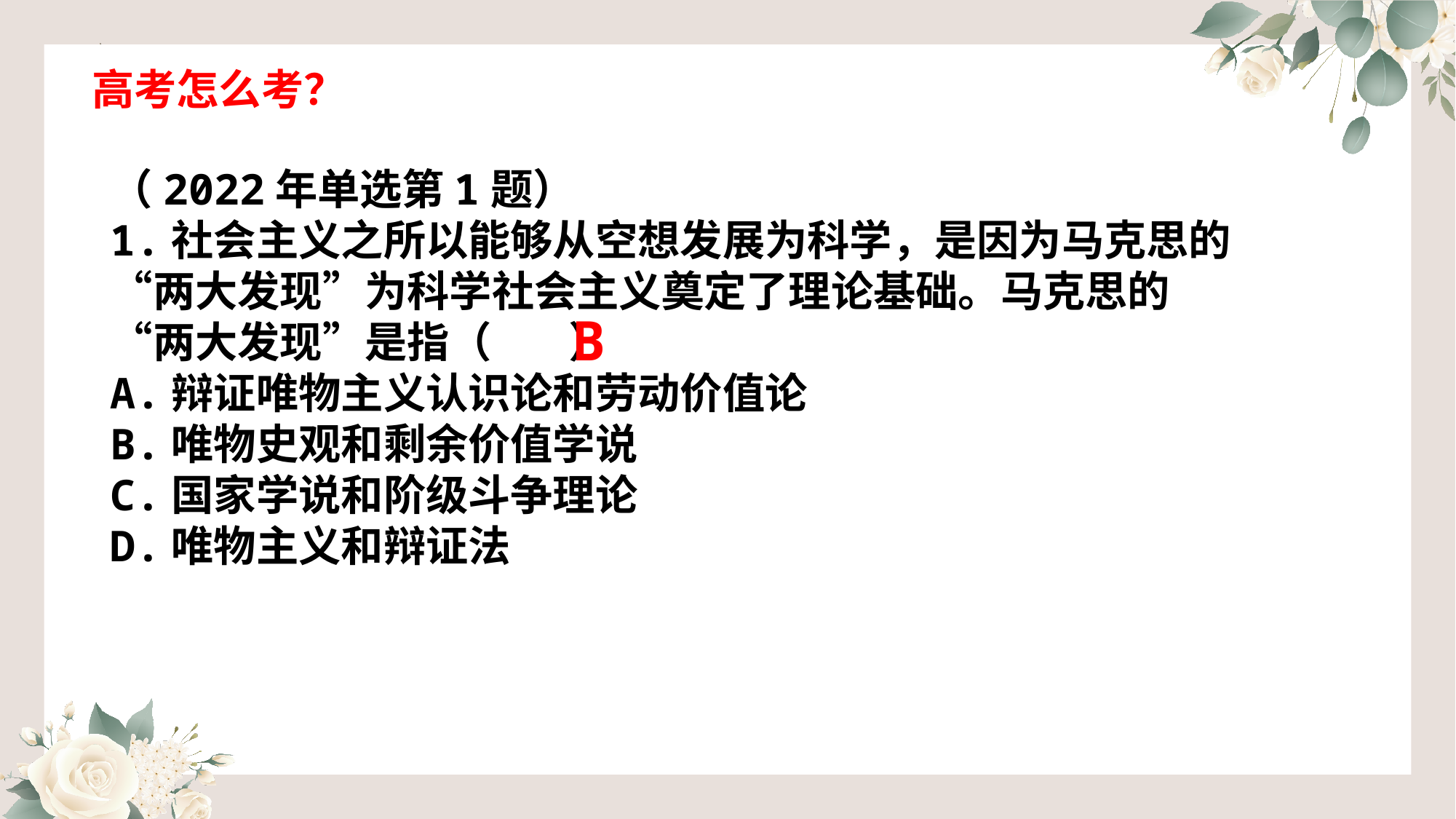

高考怎么考？
（2022年单选第1题）
1.社会主义之所以能够从空想发展为科学，是因为马克思的“两大发现”为科学社会主义奠定了理论基础。马克思的“两大发现”是指（        ）
A.辩证唯物主义认识论和劳动价值论
B.唯物史观和剩余价值学说
C.国家学说和阶级斗争理论
D.唯物主义和辩证法
B